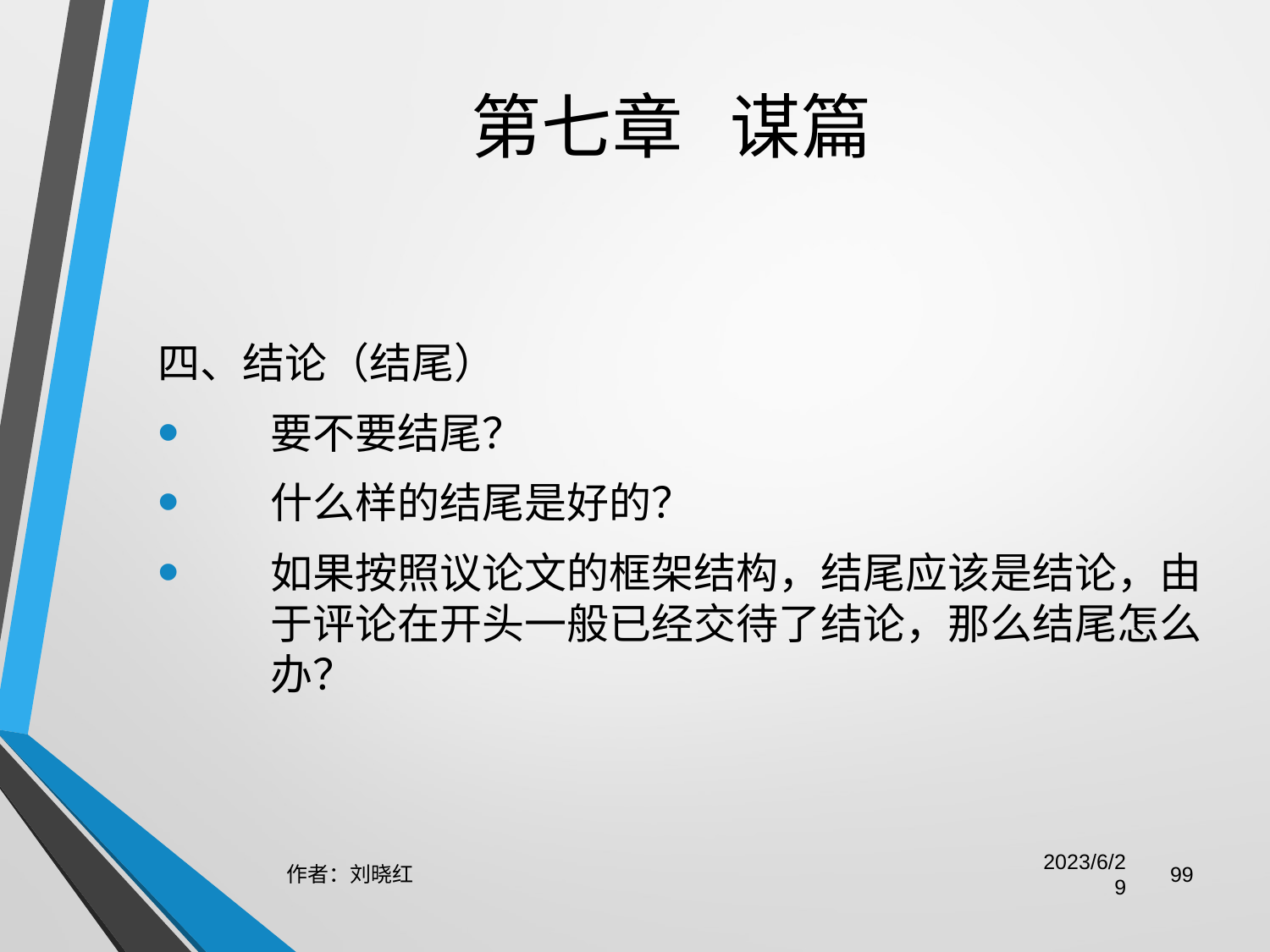

# 第七章   谋篇
四、结论（结尾）
要不要结尾？
什么样的结尾是好的？
如果按照议论文的框架结构，结尾应该是结论，由于评论在开头一般已经交待了结论，那么结尾怎么办？
作者：刘晓红
2023/6/29
99